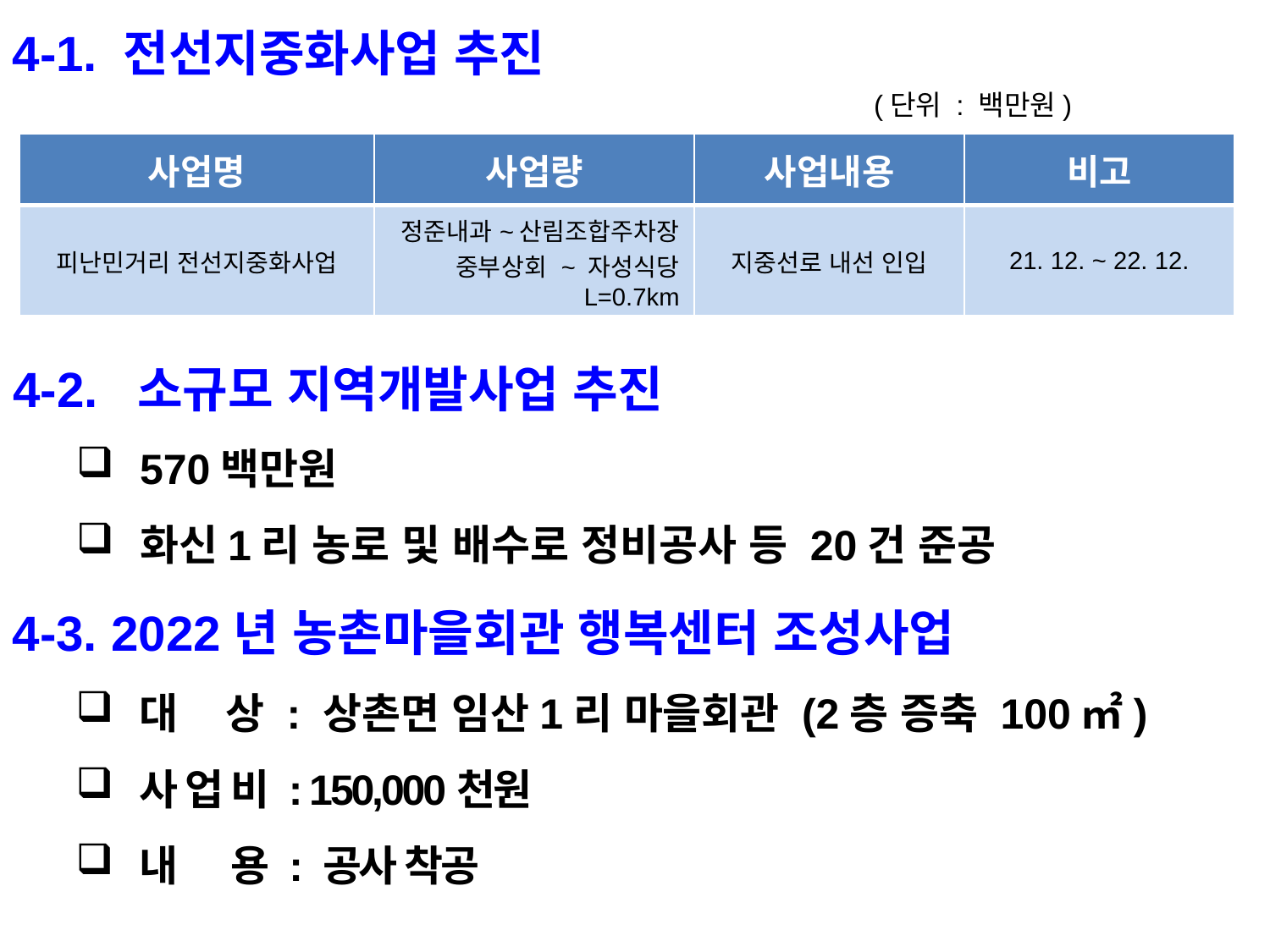

4-1. 전선지중화사업 추진
                                                                                                              (단위 : 백만원)
| 사업명 | 사업량 | 사업내용 | 비고 |
| --- | --- | --- | --- |
| 피난민거리 전선지중화사업 | 정준내과~산림조합주차장 중부상회 ~ 자성식당 L=0.7km | 지중선로 내선 인입 | 21. 12. ~ 22. 12. |
4-2.  소규모 지역개발사업 추진
570백만원
화신1리 농로 및 배수로 정비공사 등 20건 준공

4-3. 2022년 농촌마을회관 행복센터 조성사업
대    상 : 상촌면 임산1리 마을회관 (2층 증축 100㎡)
사 업 비 : 150,000천원
내      용 : 공사 착공